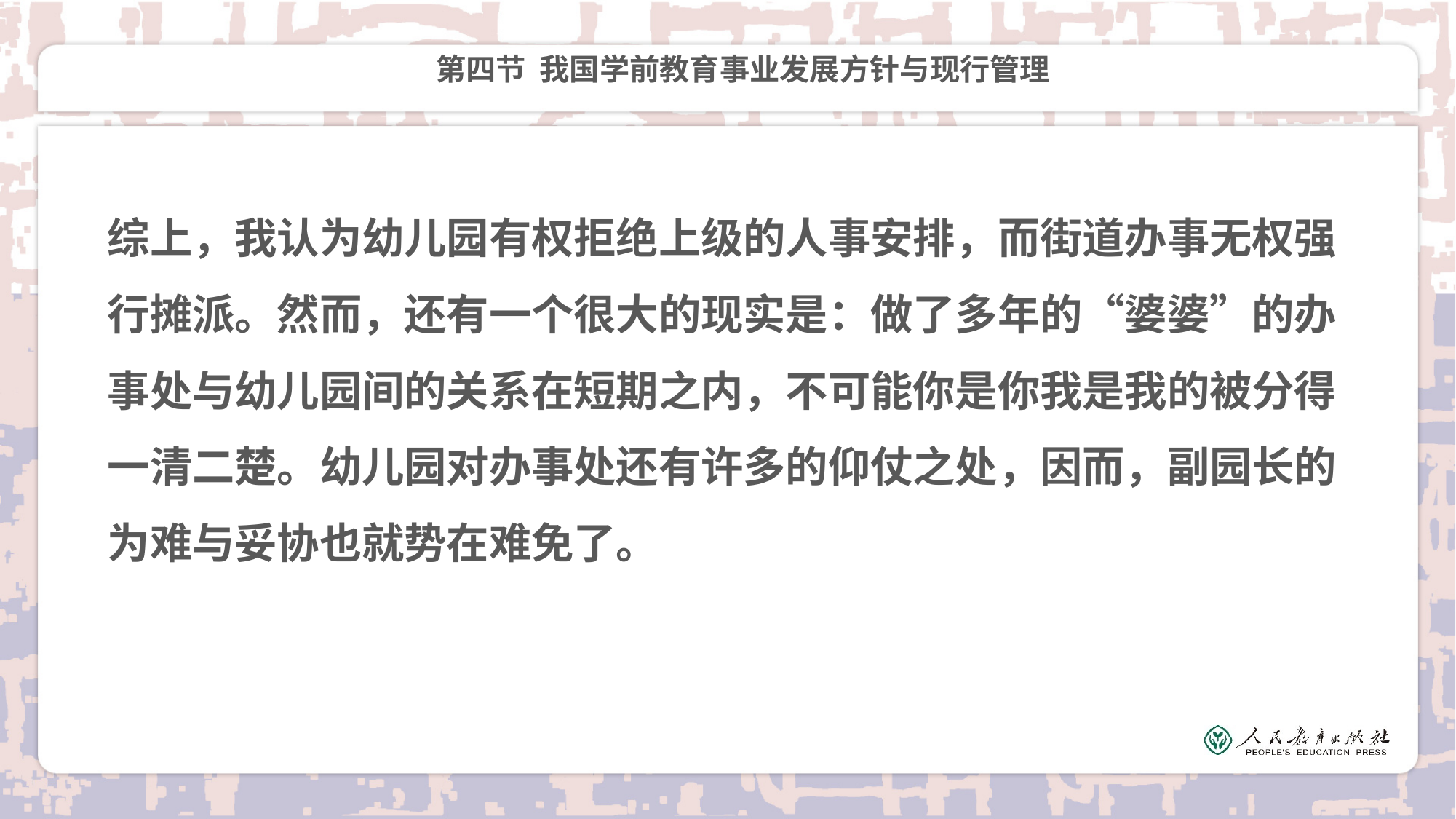

# 第四节  我国学前教育事业发展方针与现行管理
综上，我认为幼儿园有权拒绝上级的人事安排，而街道办事无权强行摊派。然而，还有一个很大的现实是：做了多年的“婆婆”的办事处与幼儿园间的关系在短期之内，不可能你是你我是我的被分得一清二楚。幼儿园对办事处还有许多的仰仗之处，因而，副园长的为难与妥协也就势在难免了。